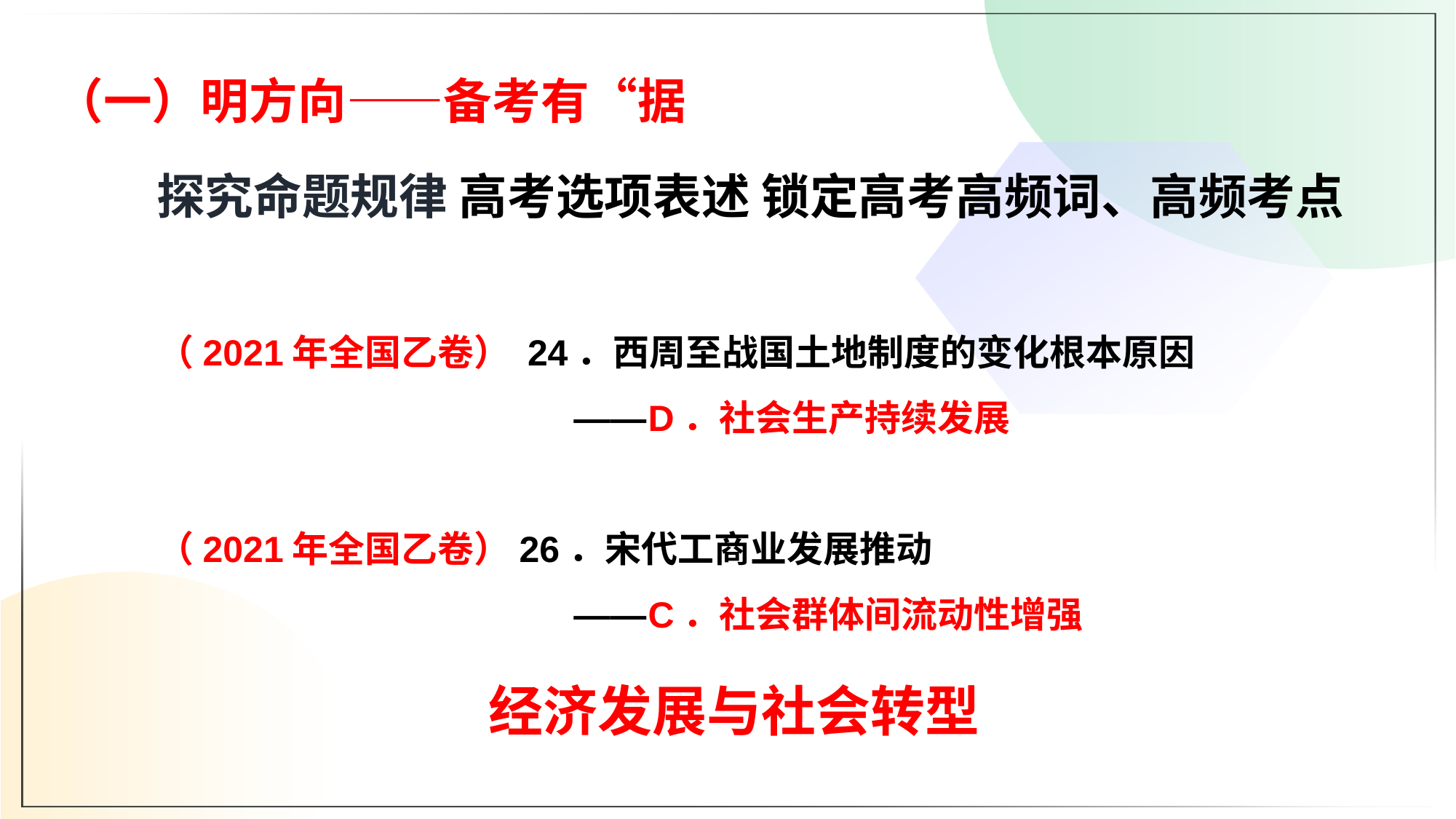

（一）明方向——备考有“据
探究命题规律 高考选项表述 锁定高考高频词、高频考点
（2021年全国乙卷） 24．西周至战国土地制度的变化根本原因
                                         ——D．社会生产持续发展

（2021年全国乙卷）26．宋代工商业发展推动
                                         ——C．社会群体间流动性增强
经济发展与社会转型